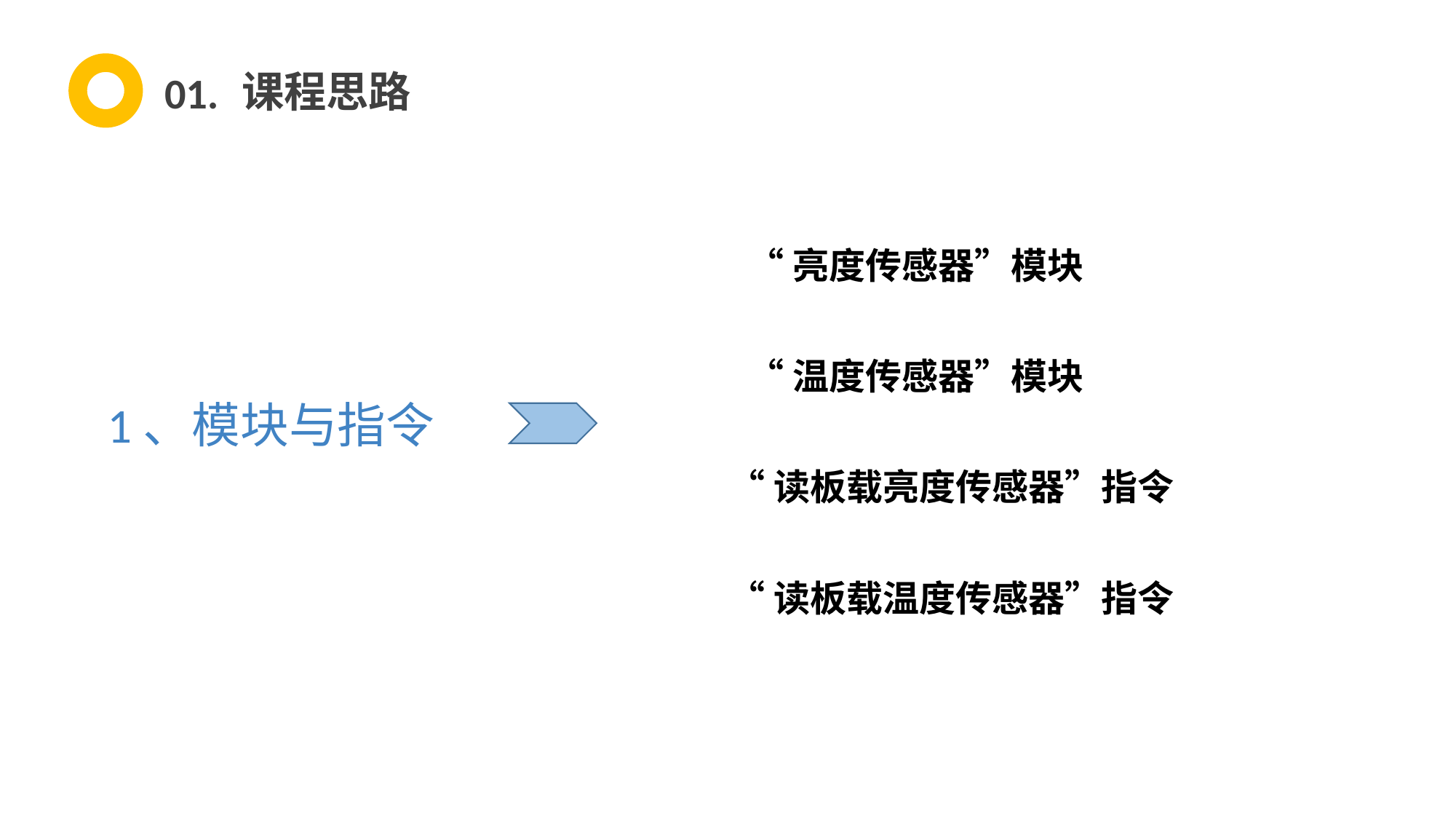

课程思路
01.
“亮度传感器”模块
“温度传感器”模块
1、模块与指令

“读板载亮度传感器”指令
“读板载温度传感器”指令